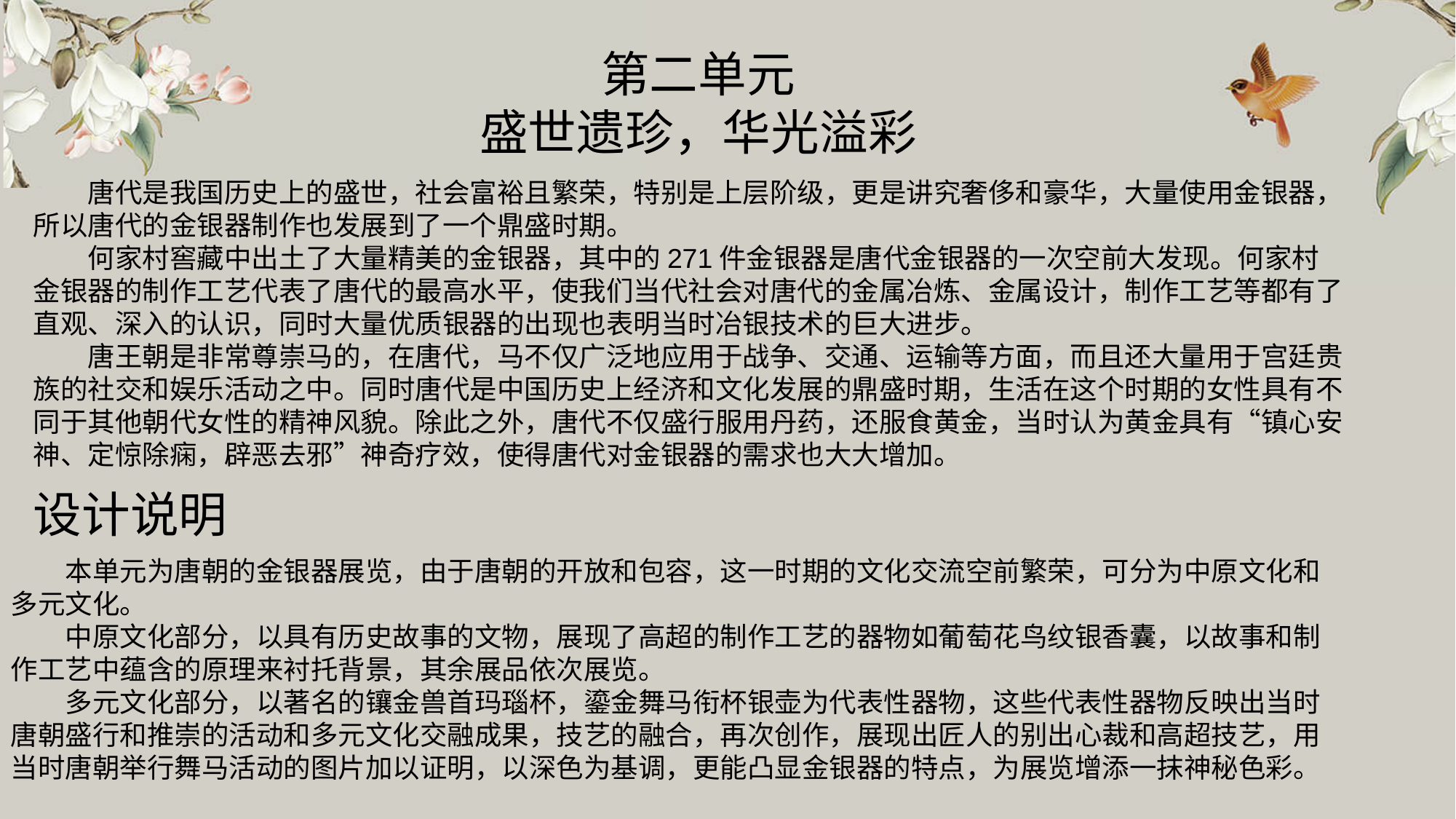

第二单元
盛世遗珍，华光溢彩
唐代是我国历史上的盛世，社会富裕且繁荣，特别是上层阶级，更是讲究奢侈和豪华，大量使用金银器，所以唐代的金银器制作也发展到了一个鼎盛时期。
何家村窖藏中出土了大量精美的金银器，其中的271件金银器是唐代金银器的一次空前大发现。何家村金银器的制作工艺代表了唐代的最高水平，使我们当代社会对唐代的金属冶炼、金属设计，制作工艺等都有了直观、深入的认识，同时大量优质银器的出现也表明当时冶银技术的巨大进步。
唐王朝是非常尊崇马的，在唐代，马不仅广泛地应用于战争、交通、运输等方面，而且还大量用于宫廷贵族的社交和娱乐活动之中。同时唐代是中国历史上经济和文化发展的鼎盛时期，生活在这个时期的女性具有不同于其他朝代女性的精神风貌。除此之外，唐代不仅盛行服用丹药，还服食黄金，当时认为黄金具有“镇心安神、定惊除痫，辟恶去邪”神奇疗效，使得唐代对金银器的需求也大大增加。
设计说明
本单元为唐朝的金银器展览，由于唐朝的开放和包容，这一时期的文化交流空前繁荣，可分为中原文化和多元文化。
中原文化部分，以具有历史故事的文物，展现了高超的制作工艺的器物如葡萄花鸟纹银香囊，以故事和制作工艺中蕴含的原理来衬托背景，其余展品依次展览。
多元文化部分，以著名的镶金兽首玛瑙杯，鎏金舞马衔杯银壶为代表性器物，这些代表性器物反映出当时唐朝盛行和推崇的活动和多元文化交融成果，技艺的融合，再次创作，展现出匠人的别出心裁和高超技艺，用当时唐朝举行舞马活动的图片加以证明，以深色为基调，更能凸显金银器的特点，为展览增添一抹神秘色彩。